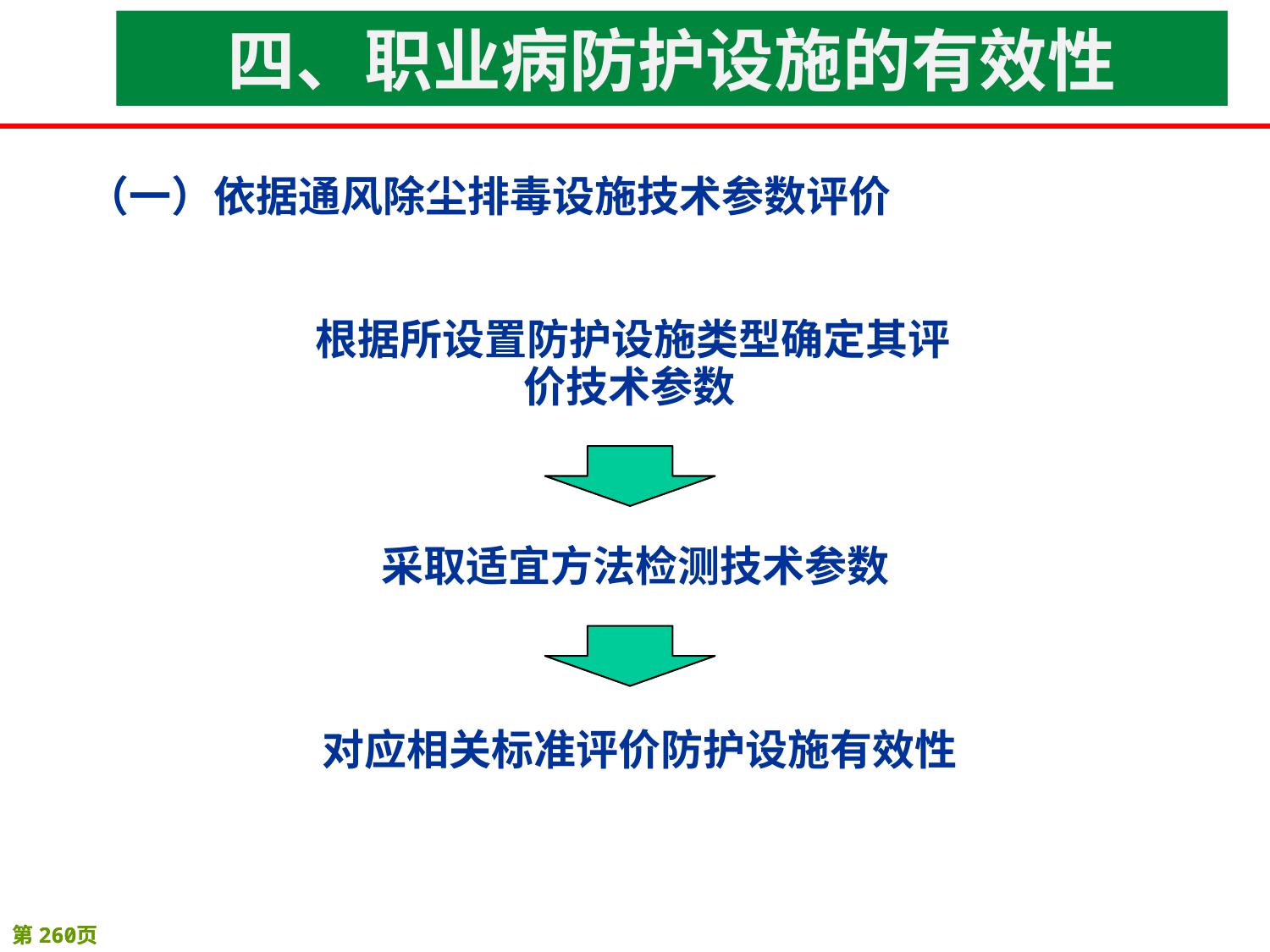

四、职业病防护设施的有效性

（一）依据通风除尘排毒设施技术参数评价
根据所设置防护设施类型确定其评
价技术参数

采取适宜方法检测技术参数

对应相关标准评价防护设施有效性